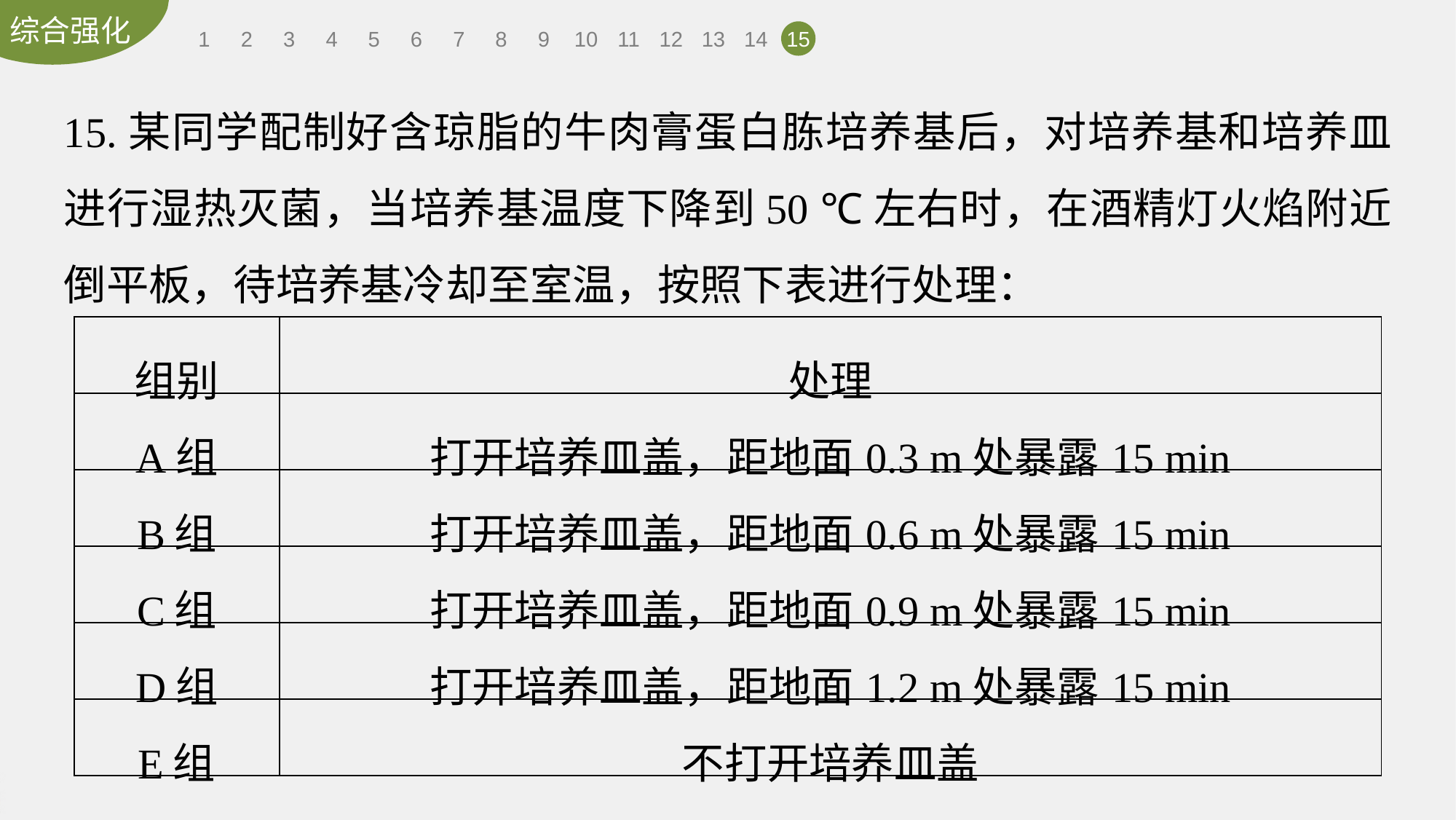

1
2
3
4
5
6
7
8
9
10
11
12
13
14
15
15.某同学配制好含琼脂的牛肉膏蛋白胨培养基后，对培养基和培养皿进行湿热灭菌，当培养基温度下降到50 ℃左右时，在酒精灯火焰附近倒平板，待培养基冷却至室温，按照下表进行处理：
| 组别 | 处理 |
| --- | --- |
| A组 | 打开培养皿盖，距地面0.3 m处暴露15 min |
| B组 | 打开培养皿盖，距地面0.6 m处暴露15 min |
| C组 | 打开培养皿盖，距地面0.9 m处暴露15 min |
| D组 | 打开培养皿盖，距地面1.2 m处暴露15 min |
| E组 | 不打开培养皿盖 |